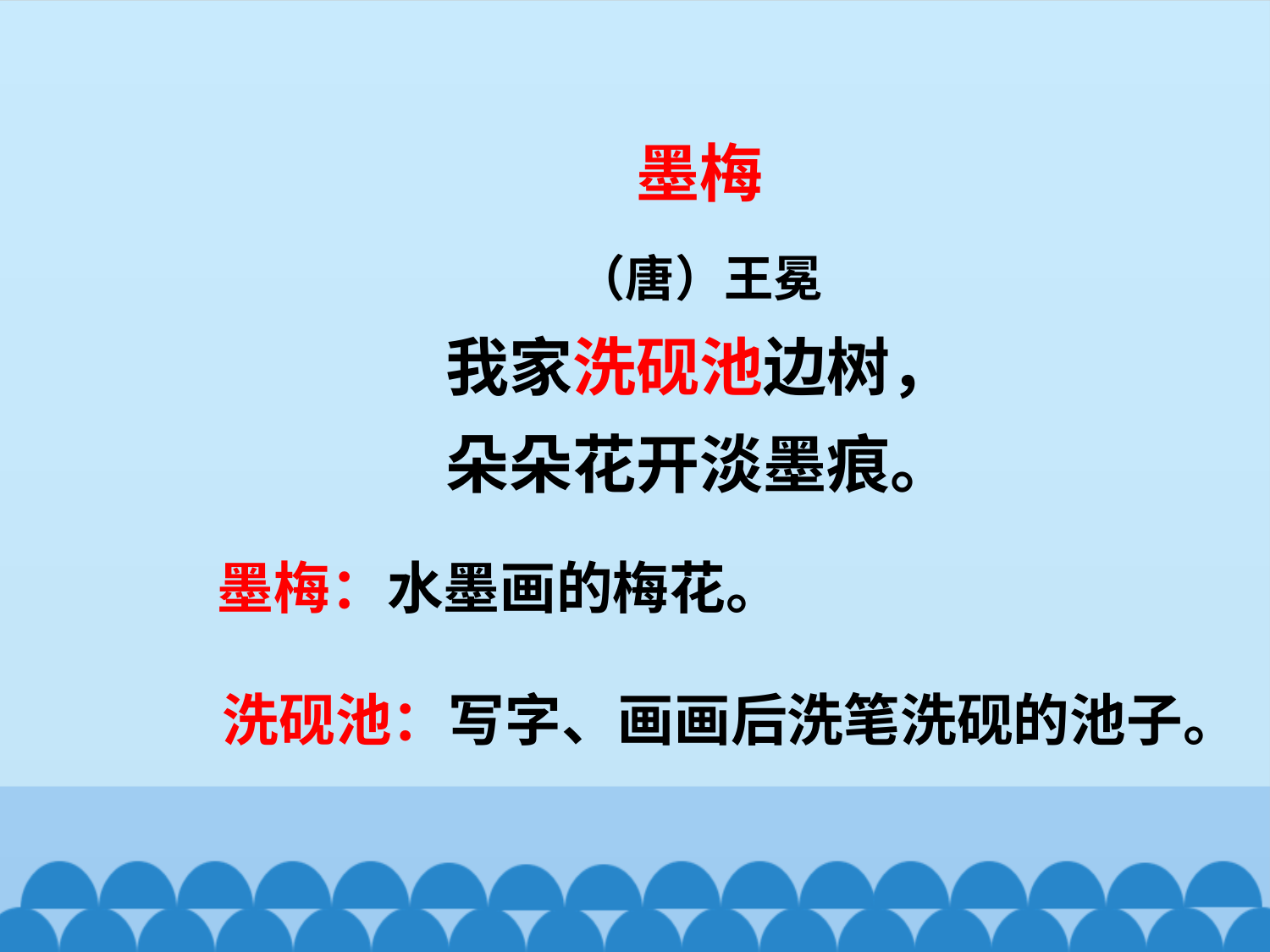

墨梅
（唐）王冕
我家洗砚池边树，
朵朵花开淡墨痕。
墨梅：水墨画的梅花。
洗砚池：写字、画画后洗笔洗砚的池子。